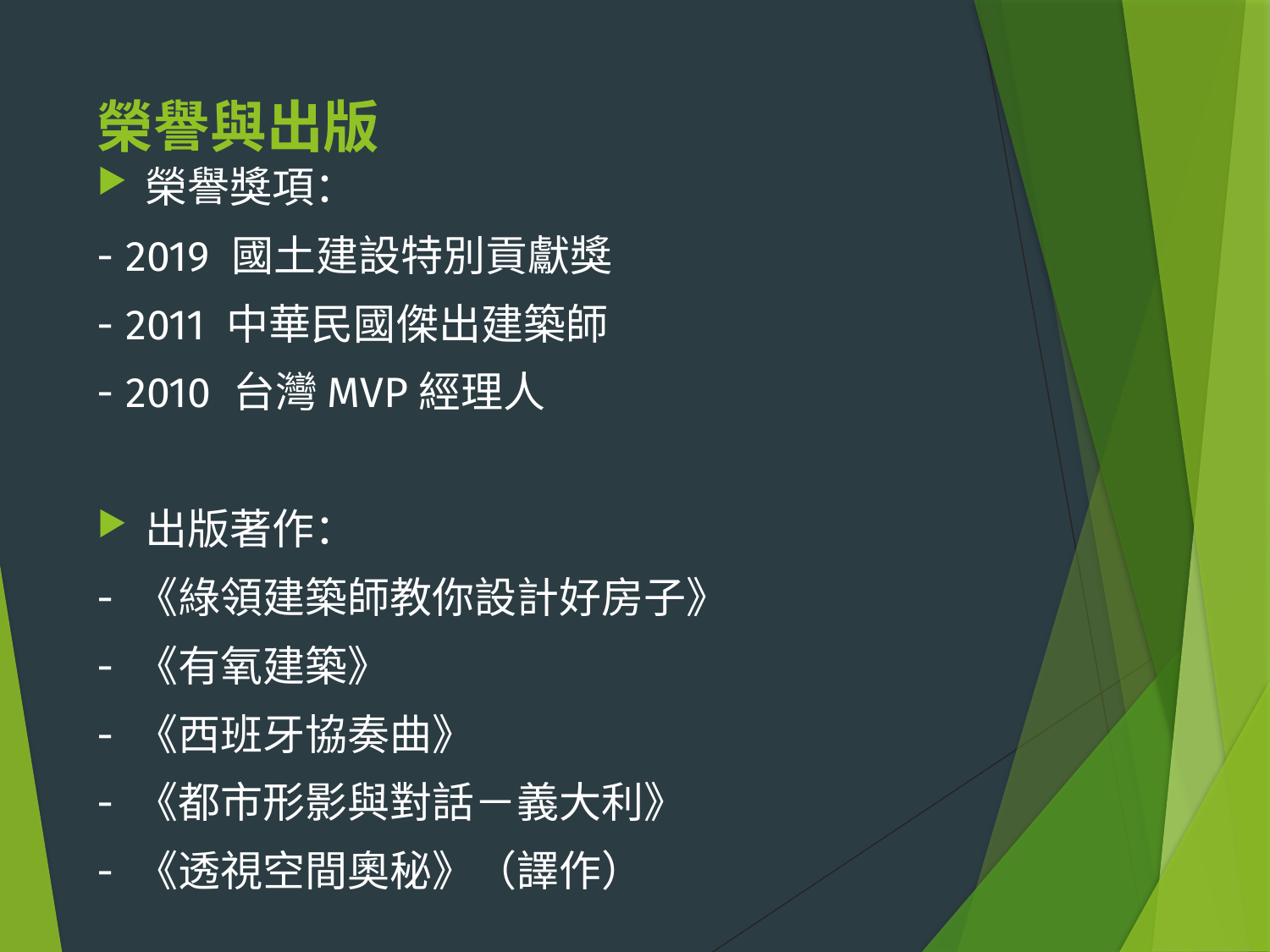

# 榮譽與出版

榮譽獎項：
- 2019 國土建設特別貢獻獎
- 2011 中華民國傑出建築師
- 2010 台灣MVP經理人

出版著作：
- 《綠領建築師教你設計好房子》
- 《有氧建築》
- 《西班牙協奏曲》
- 《都市形影與對話－義大利》
- 《透視空間奧秘》（譯作）